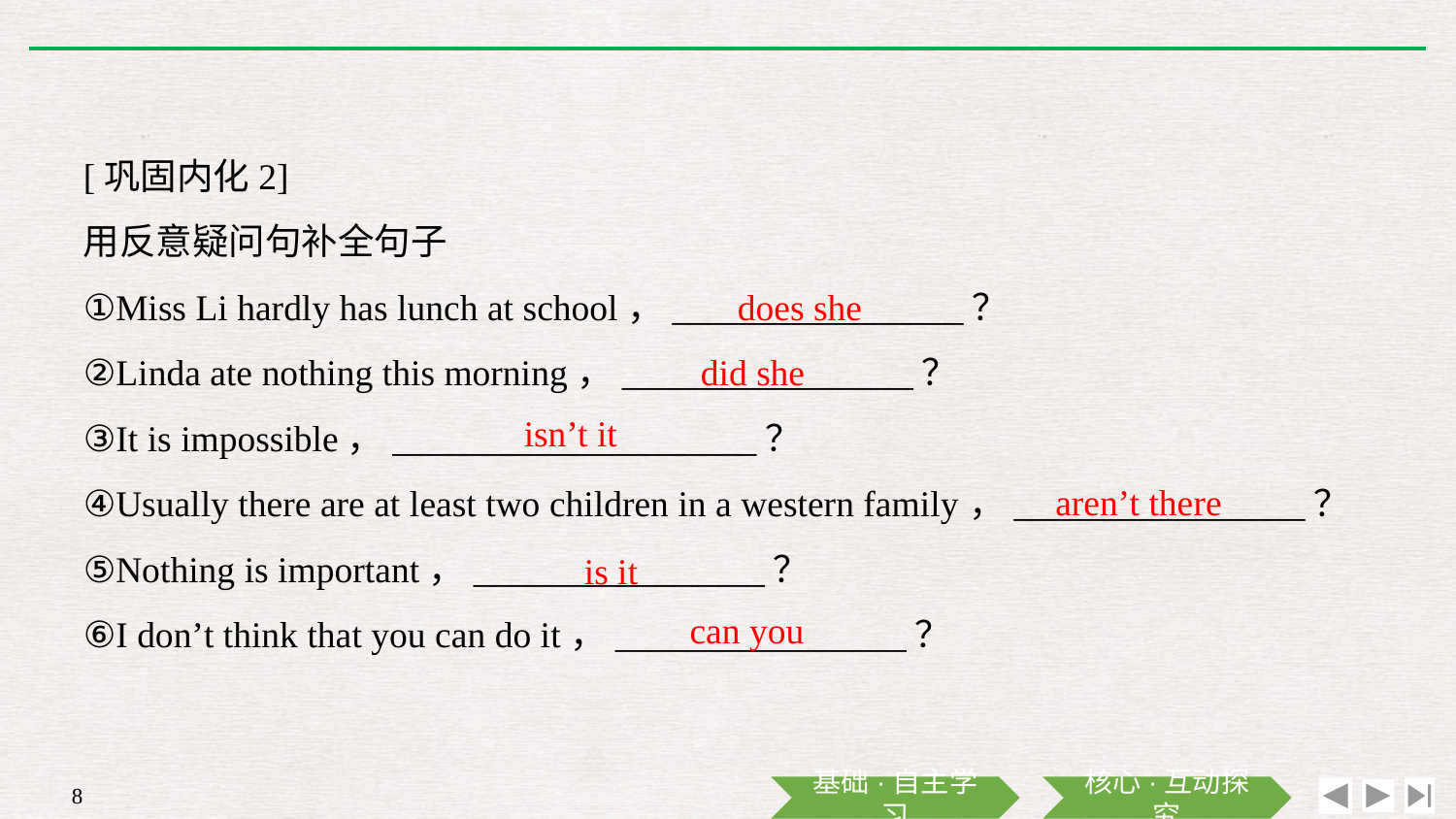

[巩固内化2]
用反意疑问句补全句子
①Miss Li hardly has lunch at school，________________？
②Linda ate nothing this morning，________________？
③It is impossible，____________________？
④Usually there are at least two children in a western family，________________？
⑤Nothing is important，________________？
⑥I don’t think that you can do it，________________？
does she
did she
isn’t it
aren’t there
is it
can you